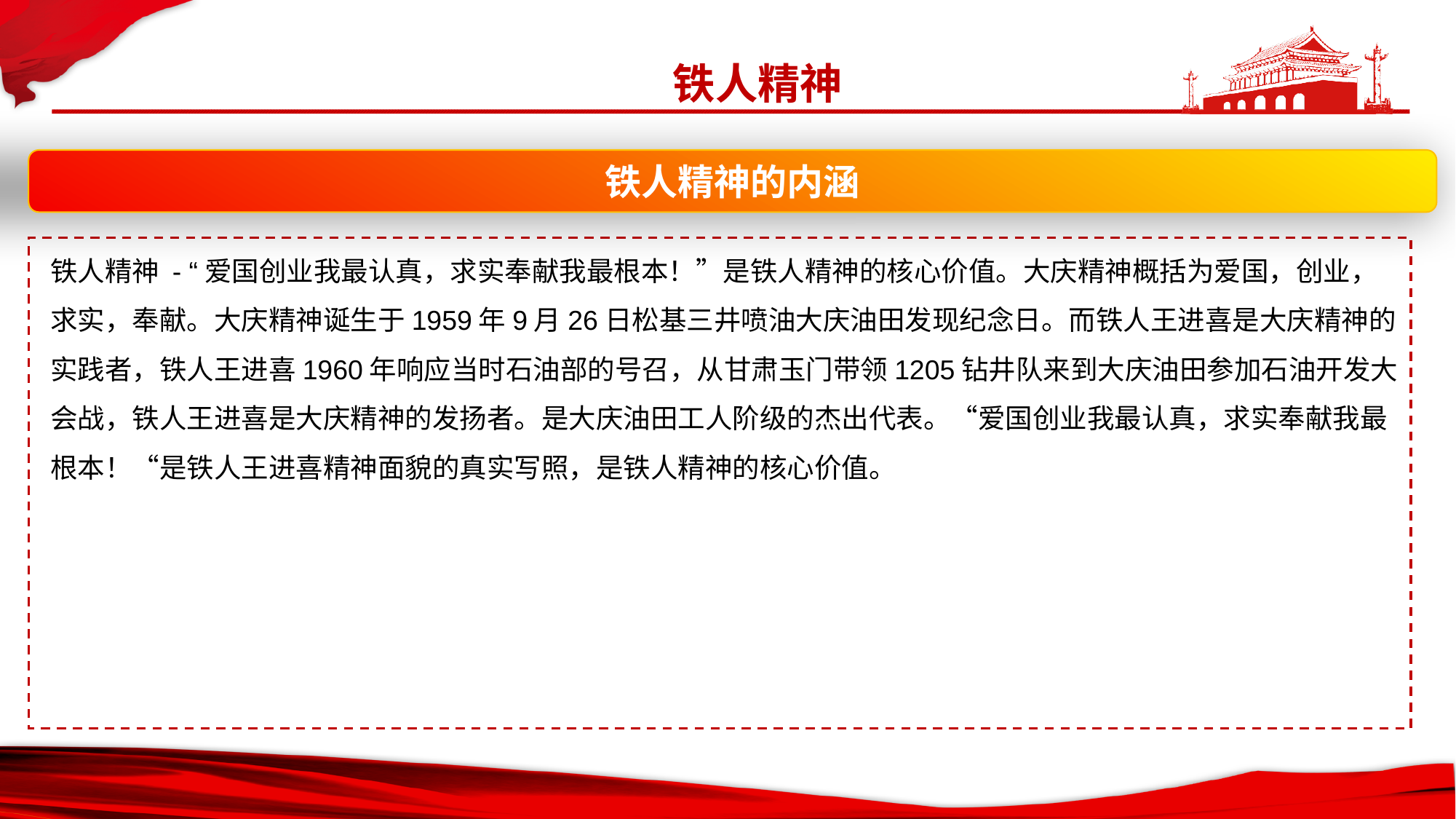

铁人精神
铁人精神的内涵
铁人精神 - “爱国创业我最认真，求实奉献我最根本！”是铁人精神的核心价值。大庆精神概括为爱国，创业，求实，奉献。大庆精神诞生于1959年9月26日松基三井喷油大庆油田发现纪念日。而铁人王进喜是大庆精神的实践者，铁人王进喜1960年响应当时石油部的号召，从甘肃玉门带领1205钻井队来到大庆油田参加石油开发大会战，铁人王进喜是大庆精神的发扬者。是大庆油田工人阶级的杰出代表。“爱国创业我最认真，求实奉献我最根本！“是铁人王进喜精神面貌的真实写照，是铁人精神的核心价值。